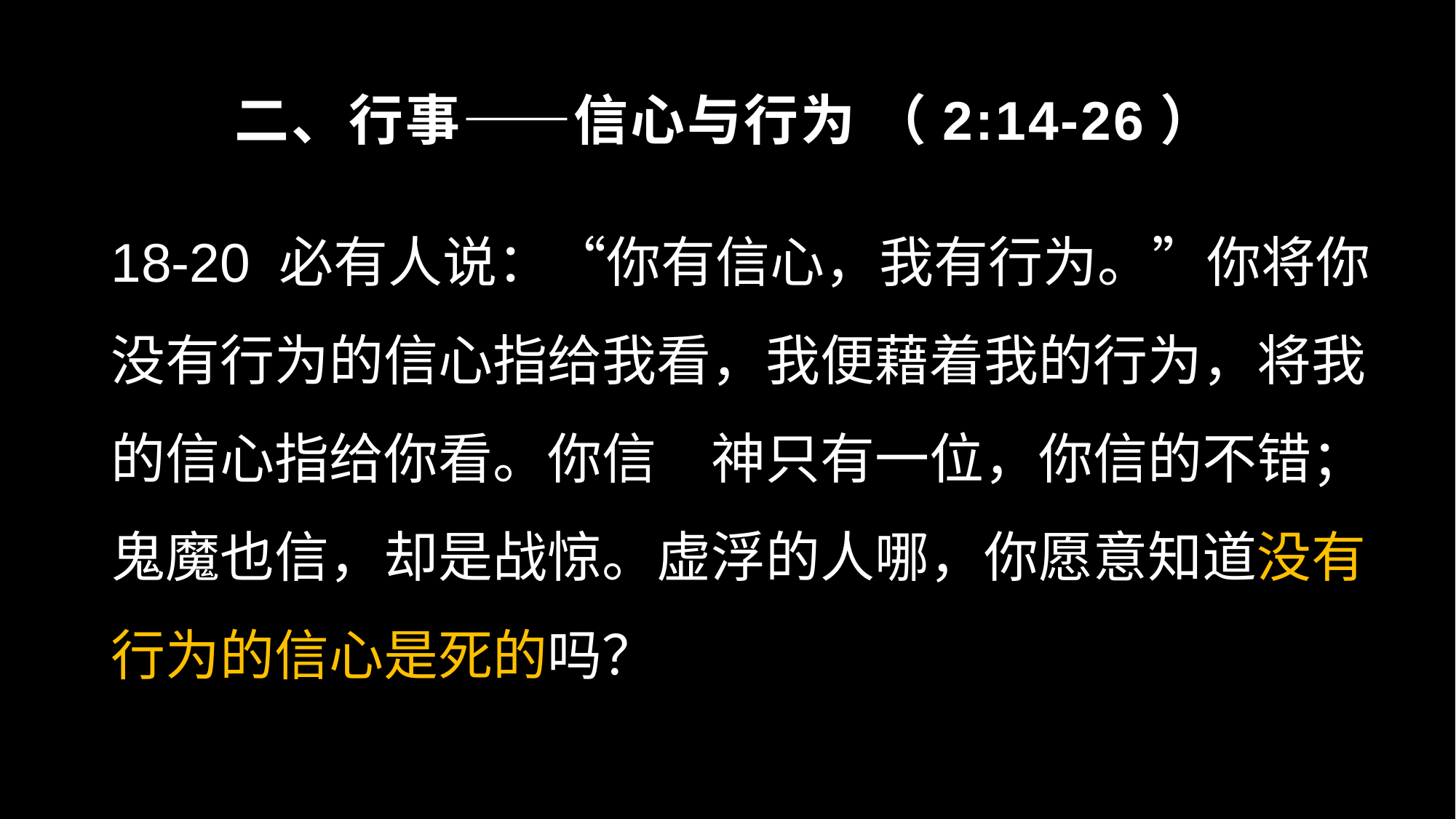

# 二、行事——信心与行为 （2:14-26）
18-20 必有人说：“你有信心，我有行为。”你将你没有行为的信心指给我看，我便藉着我的行为，将我的信心指给你看。你信　神只有一位，你信的不错；鬼魔也信，却是战惊。虚浮的人哪，你愿意知道没有行为的信心是死的吗？